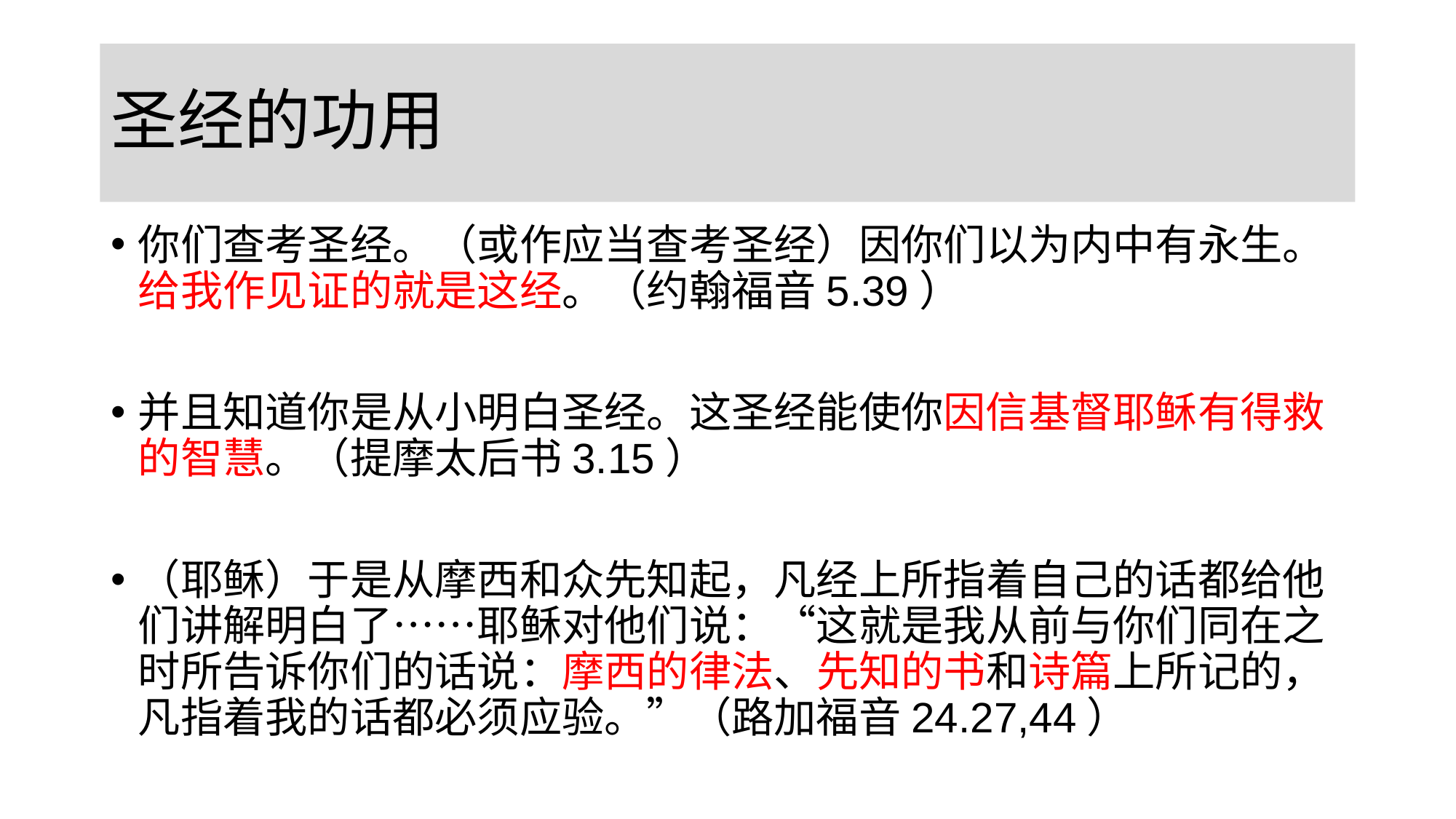

# 圣经的功用
你们查考圣经。（或作应当查考圣经）因你们以为内中有永生。给我作见证的就是这经。（约翰福音5.39）

并且知道你是从小明白圣经。这圣经能使你因信基督耶稣有得救的智慧。（提摩太后书3.15）

（耶稣）于是从摩西和众先知起，凡经上所指着自己的话都给他们讲解明白了……耶稣对他们说：“这就是我从前与你们同在之时所告诉你们的话说：摩西的律法、先知的书和诗篇上所记的，凡指着我的话都必须应验。”（路加福音24.27,44）